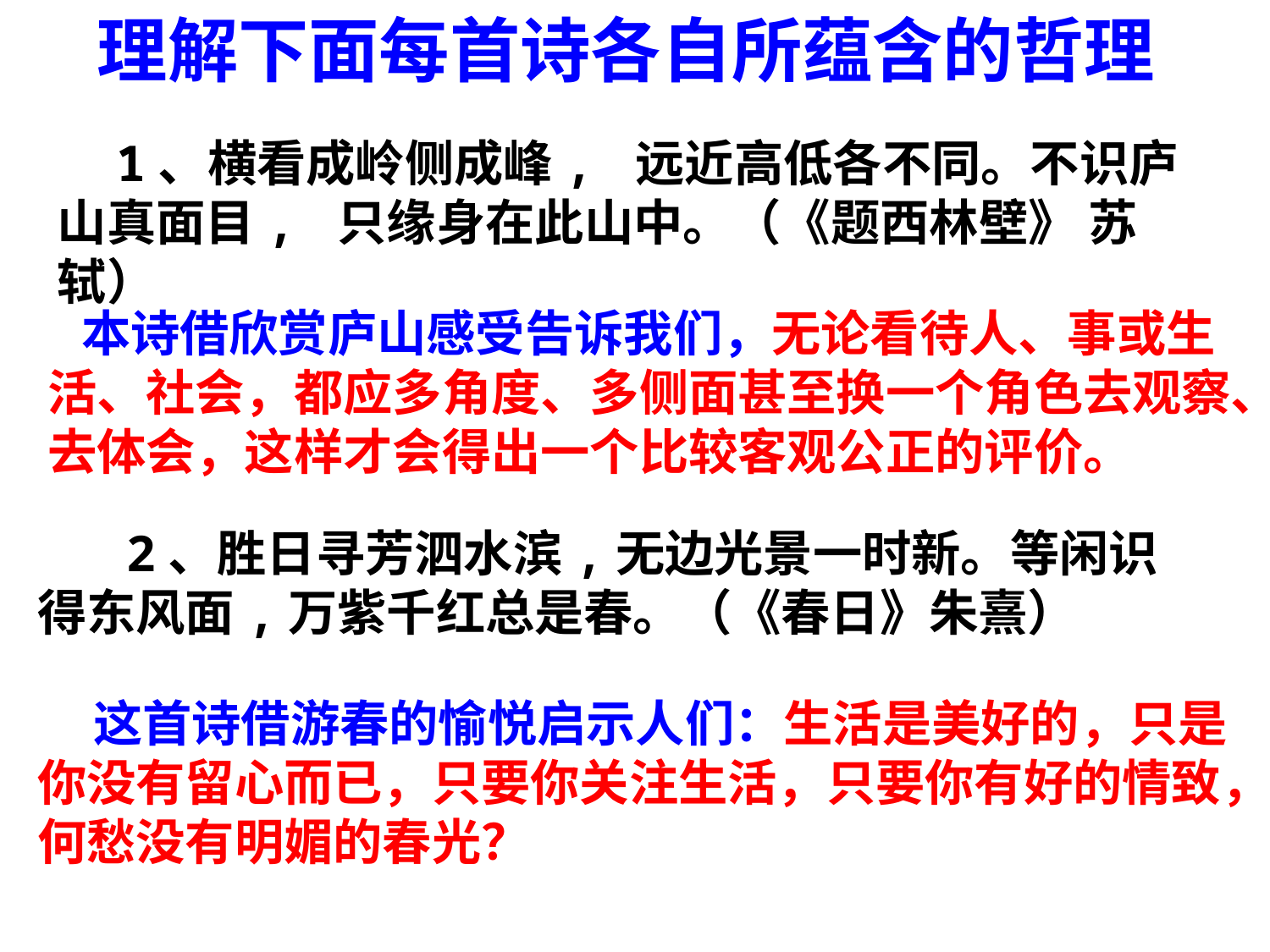

理解下面每首诗各自所蕴含的哲理

  1、横看成岭侧成峰, 远近高低各不同。不识庐山真面目, 只缘身在此山中。（《题西林壁》 苏轼）
  本诗借欣赏庐山感受告诉我们，无论看待人、事或生活、社会，都应多角度、多侧面甚至换一个角色去观察、去体会，这样才会得出一个比较客观公正的评价。
   2、胜日寻芳泗水滨,无边光景一时新。等闲识得东风面,万紫千红总是春。（《春日》朱熹）
    这首诗借游春的愉悦启示人们：生活是美好的，只是你没有留心而已，只要你关注生活，只要你有好的情致，何愁没有明媚的春光？